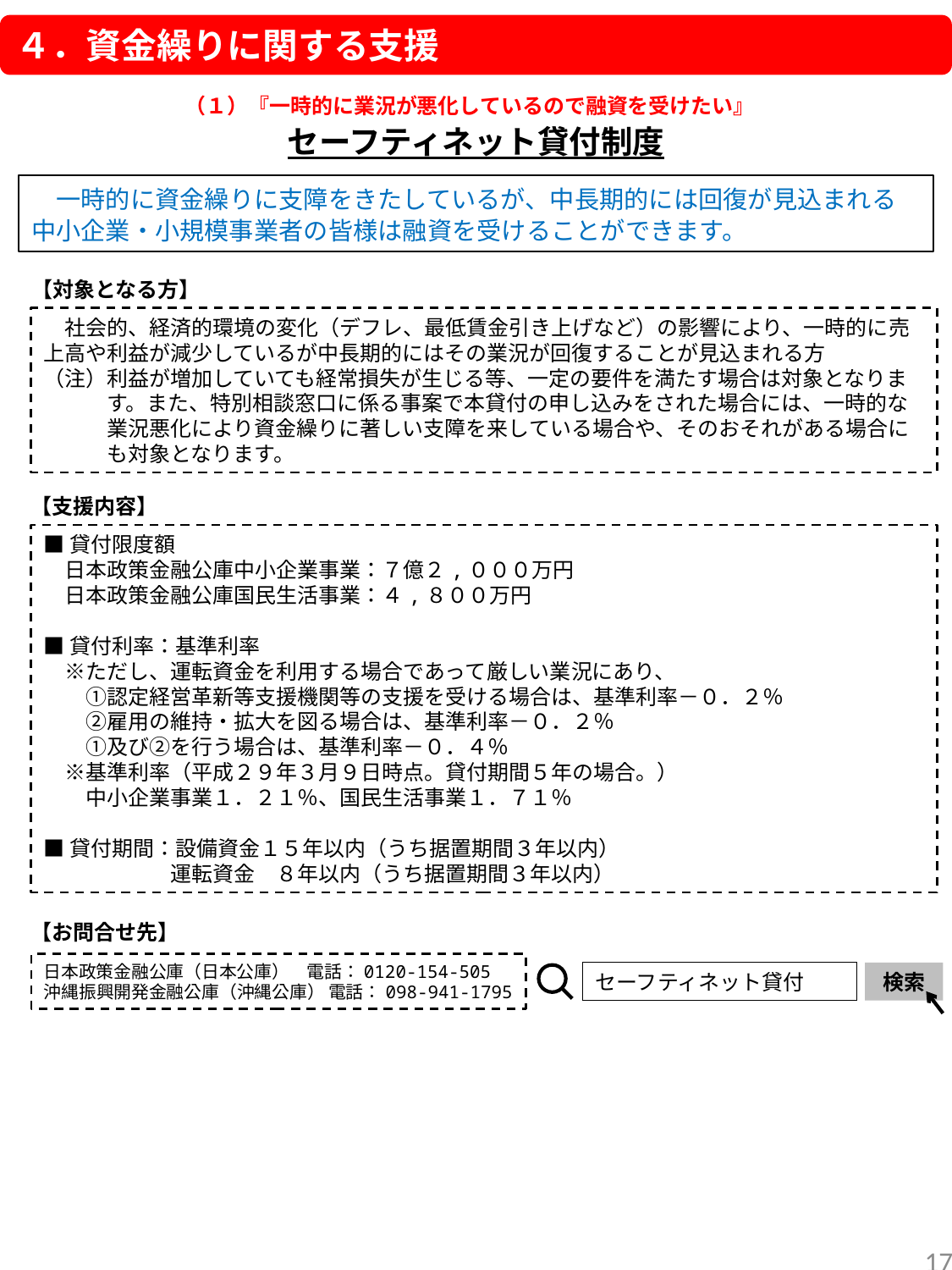

４．資金繰りに関する支援
（１）『一時的に業況が悪化しているので融資を受けたい』
セーフティネット貸付制度
　一時的に資金繰りに支障をきたしているが、中長期的には回復が見込まれる中小企業・小規模事業者の皆様は融資を受けることができます。
【対象となる方】
　社会的、経済的環境の変化（デフレ、最低賃金引き上げなど）の影響により、一時的に売上高や利益が減少しているが中長期的にはその業況が回復することが見込まれる方
（注）利益が増加していても経常損失が生じる等、一定の要件を満たす場合は対象となりま
　　　す。また、特別相談窓口に係る事案で本貸付の申し込みをされた場合には、一時的な
　　　業況悪化により資金繰りに著しい支障を来している場合や、そのおそれがある場合に
　　　も対象となります。
【支援内容】
■貸付限度額
　日本政策金融公庫中小企業事業：７億２,０００万円
　日本政策金融公庫国民生活事業：４,８００万円

■貸付利率：基準利率
　※ただし、運転資金を利用する場合であって厳しい業況にあり、
　　①認定経営革新等支援機関等の支援を受ける場合は、基準利率－０．２％
　　②雇用の維持・拡大を図る場合は、基準利率－０．２％
　　①及び②を行う場合は、基準利率－０．４％
　※基準利率（平成２９年３月９日時点。貸付期間５年の場合。）
　　中小企業事業１．２１％、国民生活事業１．７１％

■貸付期間：設備資金１５年以内（うち据置期間３年以内）
　　　　　　運転資金　８年以内（うち据置期間３年以内）
【お問合せ先】
日本政策金融公庫（日本公庫）　電話：0120-154-505
沖縄振興開発金融公庫（沖縄公庫） 電話：098-941-1795
セーフティネット貸付
検索

17